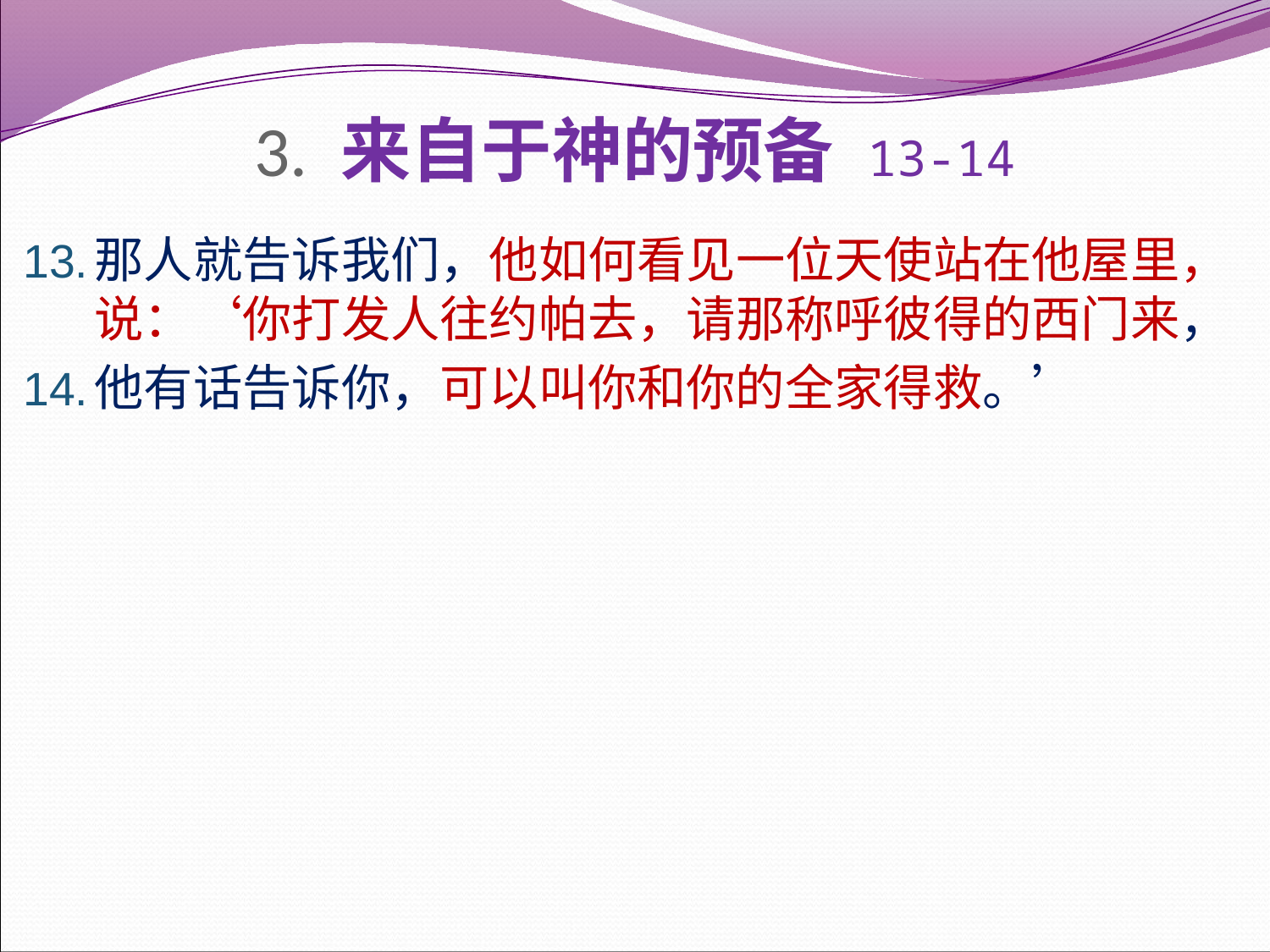

# 3. 来自于神的预备 13-14
那人就告诉我们，他如何看见一位天使站在他屋里，说：‘你打发人往约帕去，请那称呼彼得的西门来，
他有话告诉你，可以叫你和你的全家得救。’